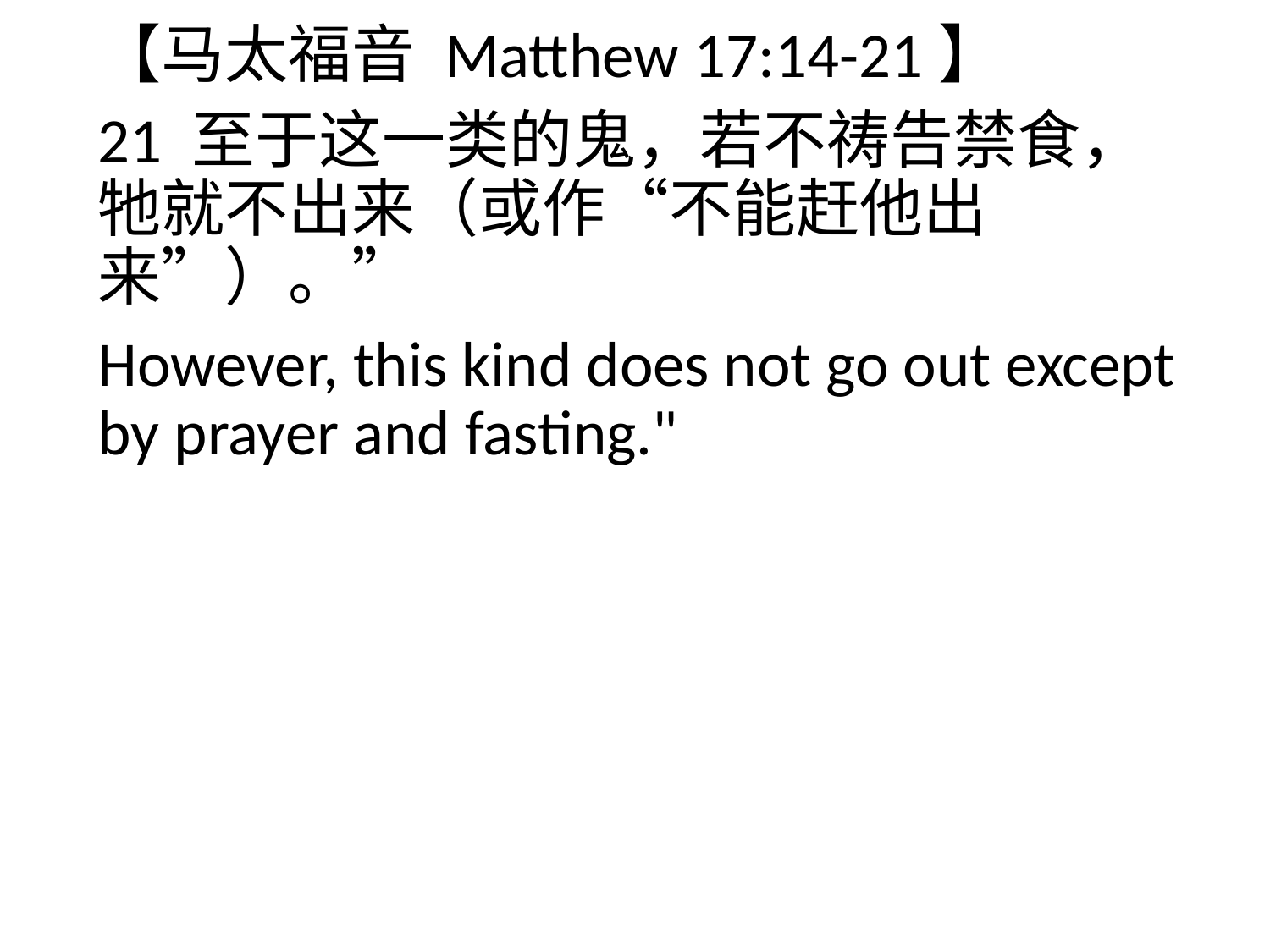

【马太福音 Matthew 17:14-21】
21 至于这一类的鬼，若不祷告禁食，牠就不出来（或作“不能赶他出来”）。”
However, this kind does not go out except by prayer and fasting."